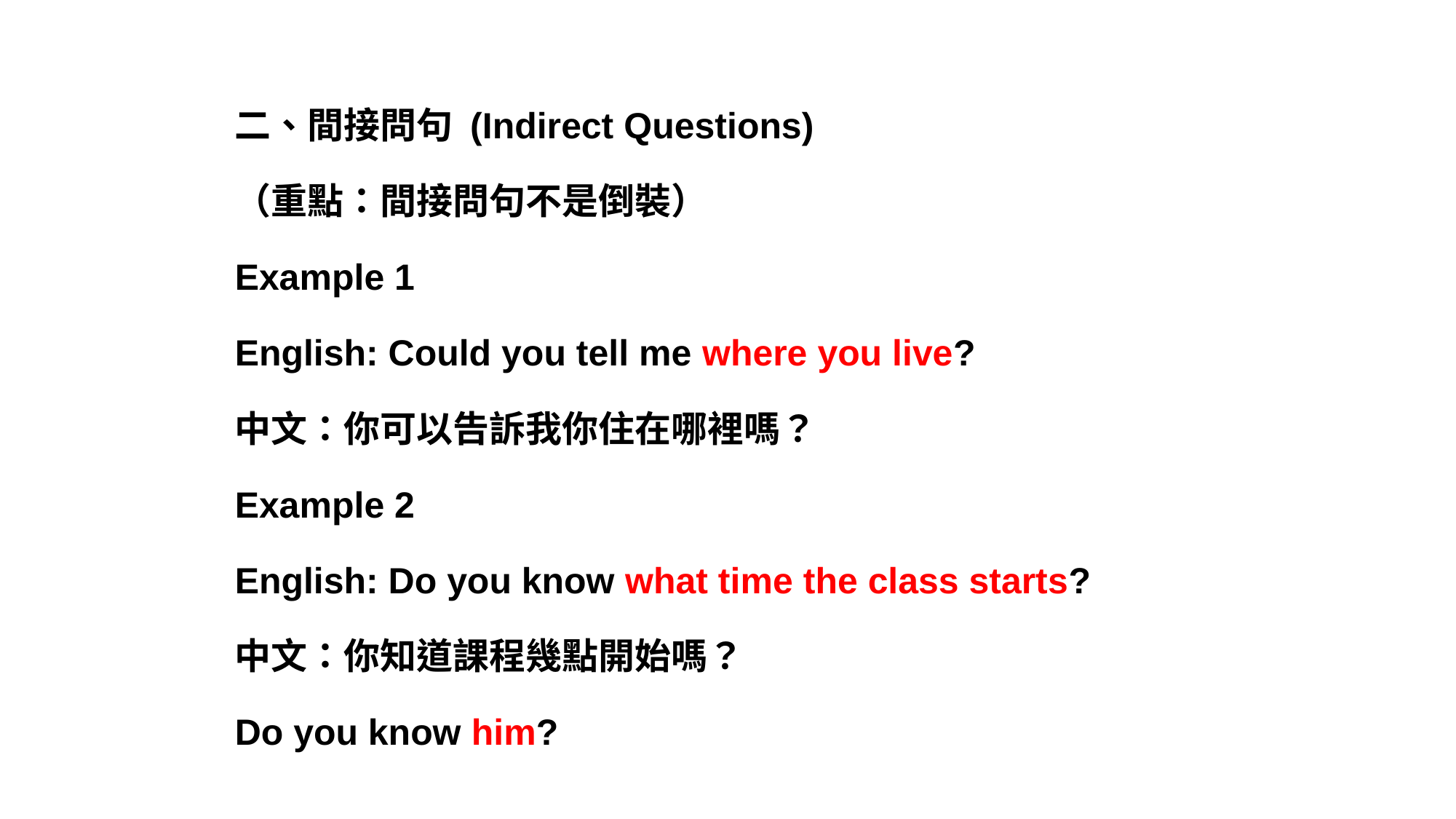

二、間接問句 (Indirect Questions)
（重點：間接問句不是倒裝）
Example 1
English: Could you tell me where you live?
中文：你可以告訴我你住在哪裡嗎？
Example 2
English: Do you know what time the class starts?
中文：你知道課程幾點開始嗎？
Do you know him?